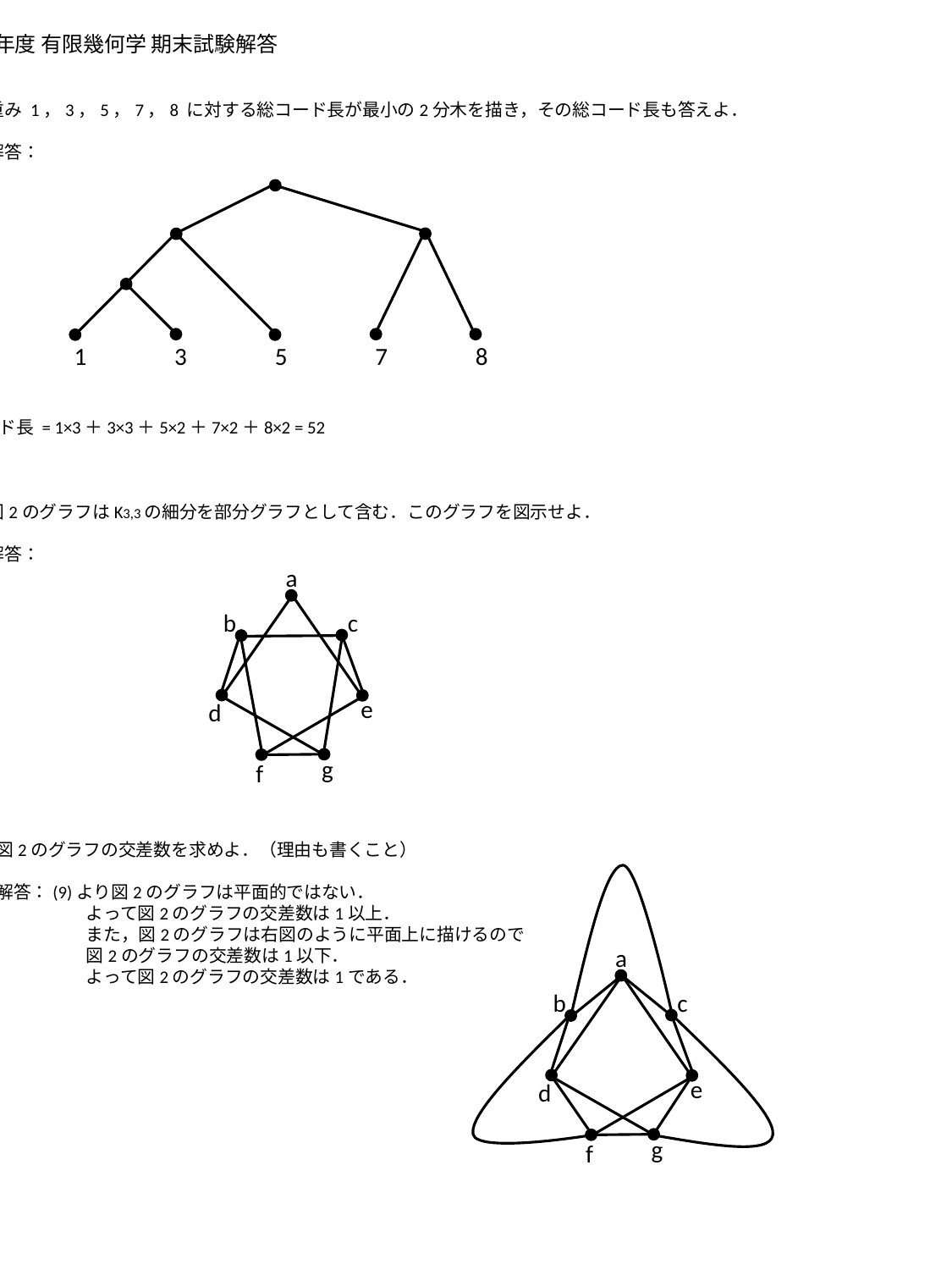

2012年度 有限幾何学 期末試験解答

(8)　重み 1，3，5，7，8 に対する総コード長が最小の2分木を描き，その総コード長も答えよ．

(8)の解答：

総コード長 = 1×3＋3×3＋5×2＋7×2＋8×2 = 52

(9)　図2のグラフはK3,3の細分を部分グラフとして含む．このグラフを図示せよ．

(9)の解答：

(10)　図2のグラフの交差数を求めよ．（理由も書くこと）

(10)の解答：(9)より図2のグラフは平面的ではない．
　　　　　　　　よって図2のグラフの交差数は1以上．
　　　　　　　　また，図2のグラフは右図のように平面上に描けるので
　　　　　　　　図2のグラフの交差数は1以下．
　　　　　　　　よって図2のグラフの交差数は1である．

1                3                5                7                8
a

b
c
e
d
g
f

a

b
c
e
d
g
f